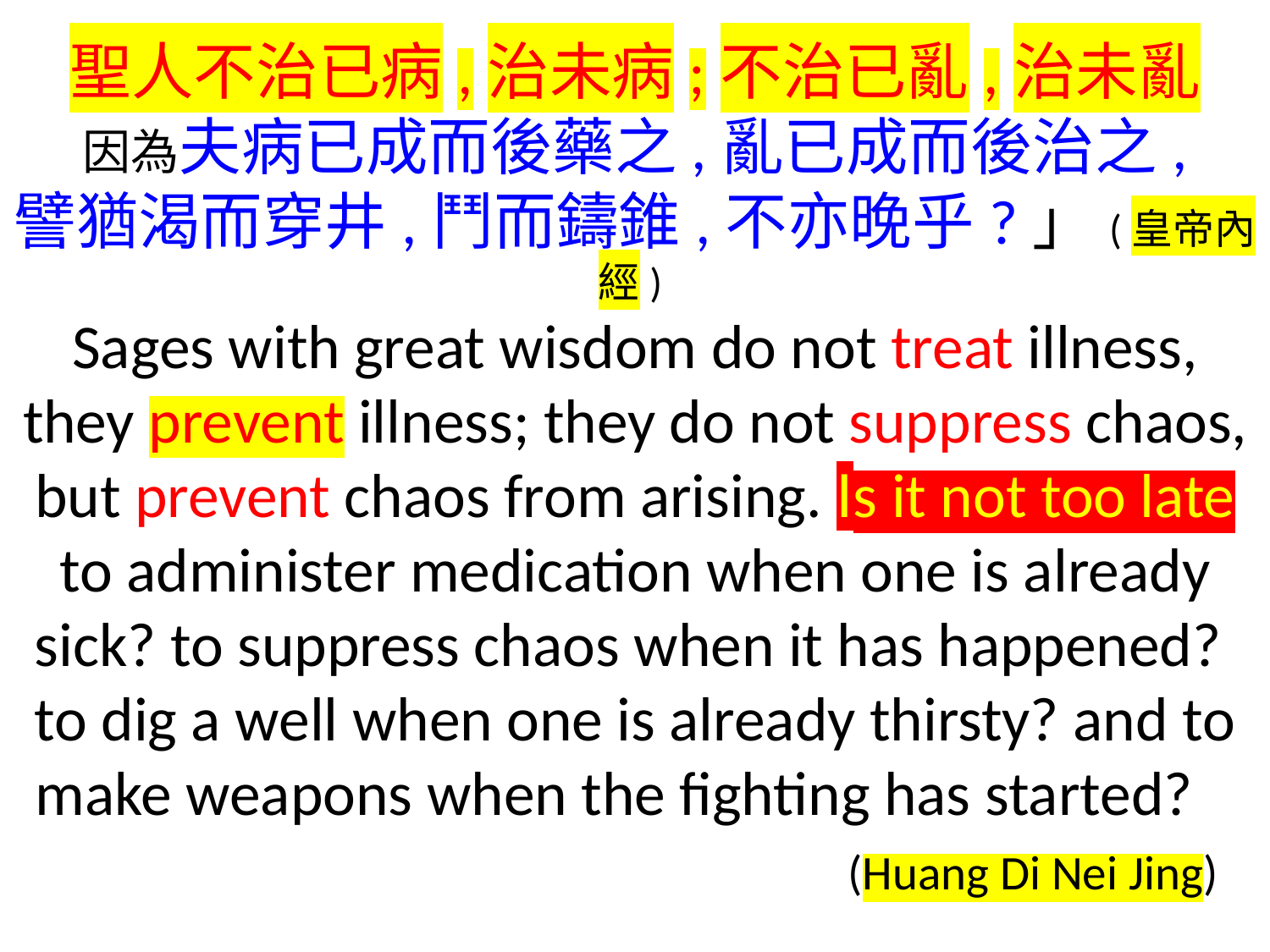

聖人不治已病,治未病;不治已亂,治未亂
因為夫病已成而後藥之,亂已成而後治之,
譬猶渴而穿井,鬥而鑄錐,不亦晚乎?」(皇帝內經)
Sages with great wisdom do not treat illness, they prevent illness; they do not suppress chaos, but prevent chaos from arising. Is it not too late to administer medication when one is already sick? to suppress chaos when it has happened?
to dig a well when one is already thirsty? and to make weapons when the fighting has started?
                                                         (Huang Di Nei Jing)